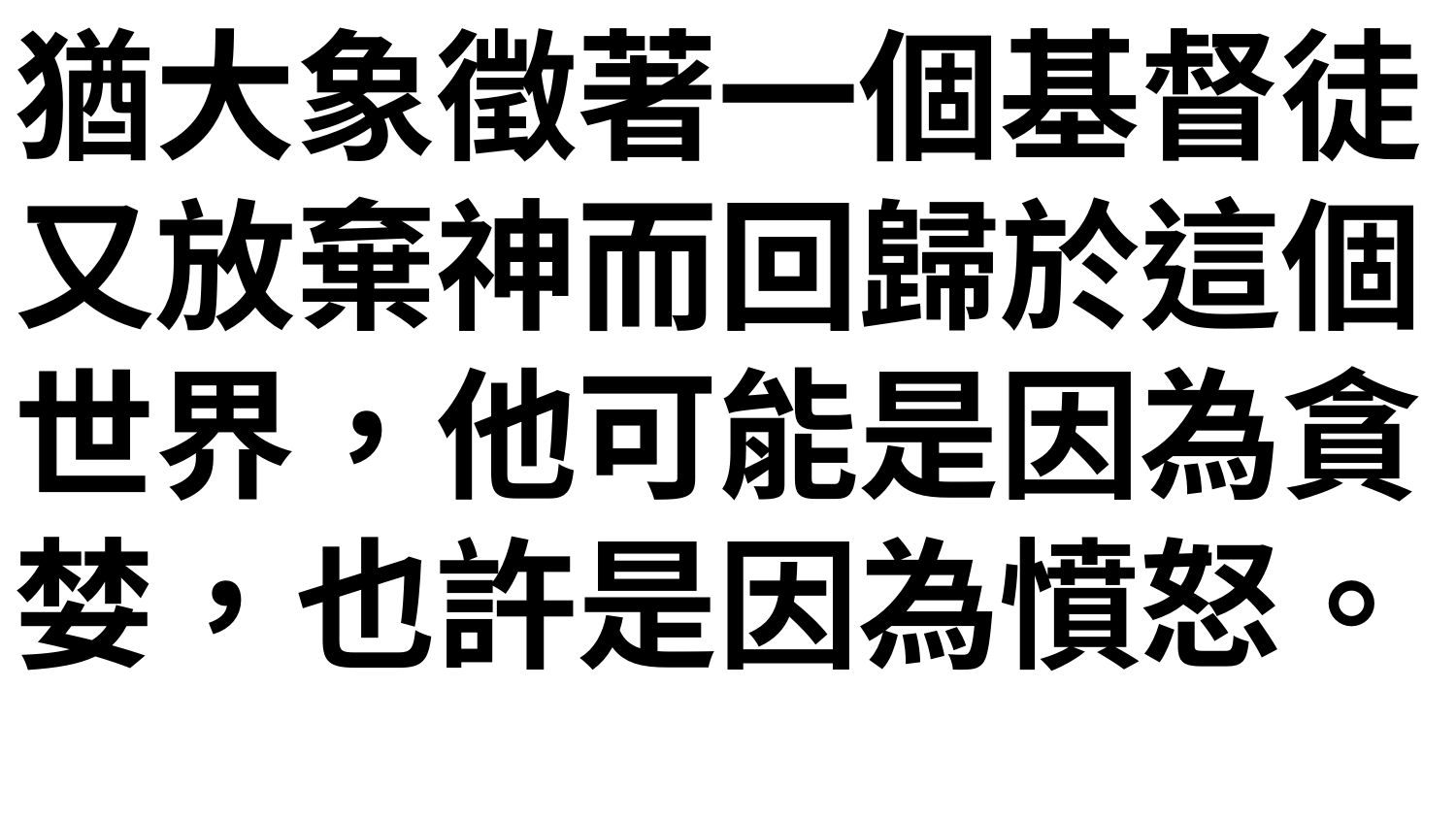

猶大象徵著一個基督徒又放棄神而回歸於這個世界，他可能是因為貪婪，也許是因為憤怒。